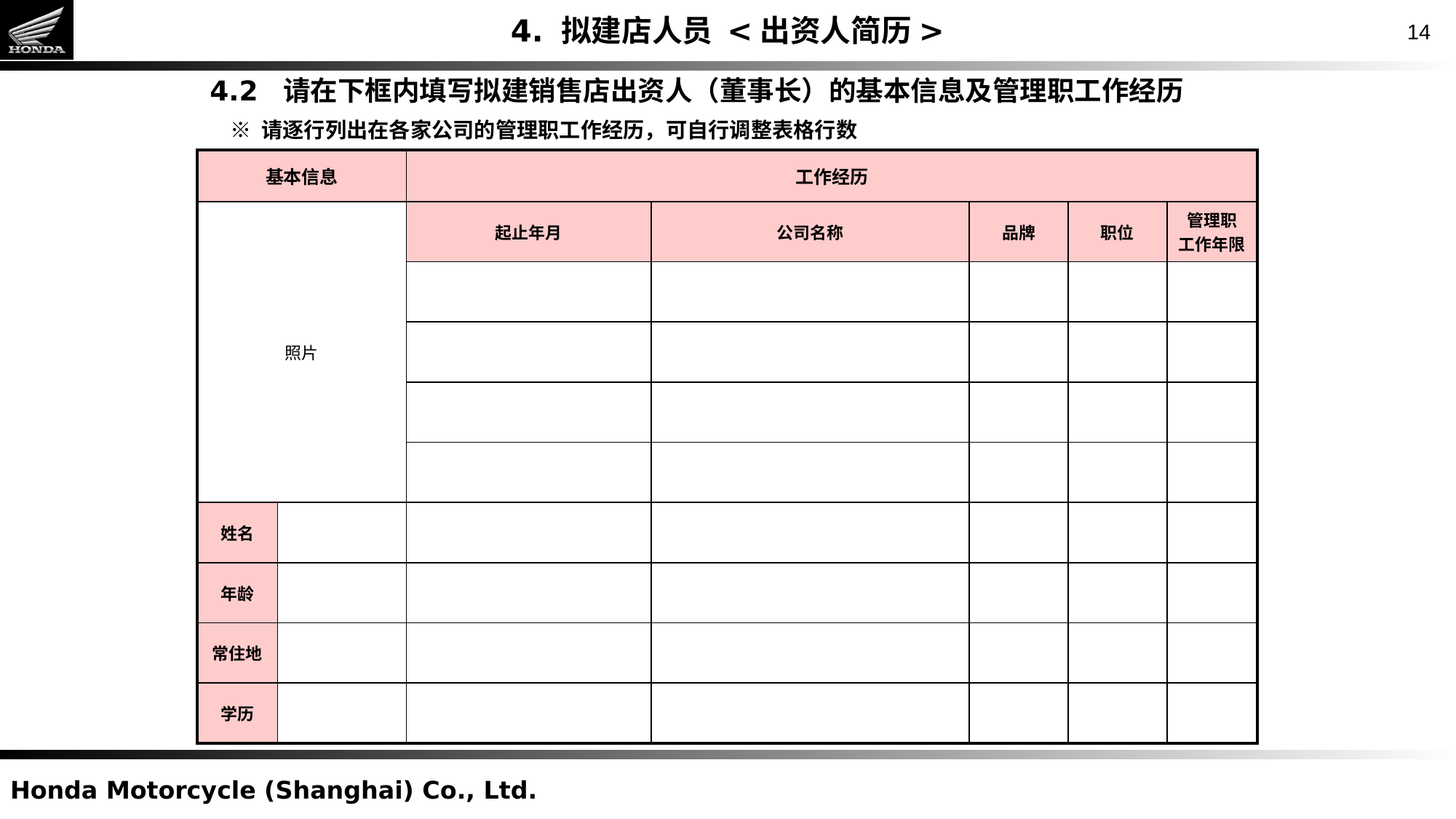

4. 拟建店人员 <出资人简历>
4.2  请在下框内填写拟建销售店出资人（董事长）的基本信息及管理职工作经历
※ 请逐行列出在各家公司的管理职工作经历，可自行调整表格行数
| 基本信息 |  | 工作经历 |  |  |  |  |
| --- | --- | --- | --- | --- | --- | --- |
| 照片 |  | 起止年月 | 公司名称 | 品牌 | 职位 | 管理职 工作年限 |
|  |  |  |  |  |  |  |
|  |  |  |  |  |  |  |
|  |  |  |  |  |  |  |
|  |  |  |  |  |  |  |
| 姓名 |  |  |  |  |  |  |
| 年龄 |  |  |  |  |  |  |
| 常住地 |  |  |  |  |  |  |
| 学历 |  |  |  |  |  |  |